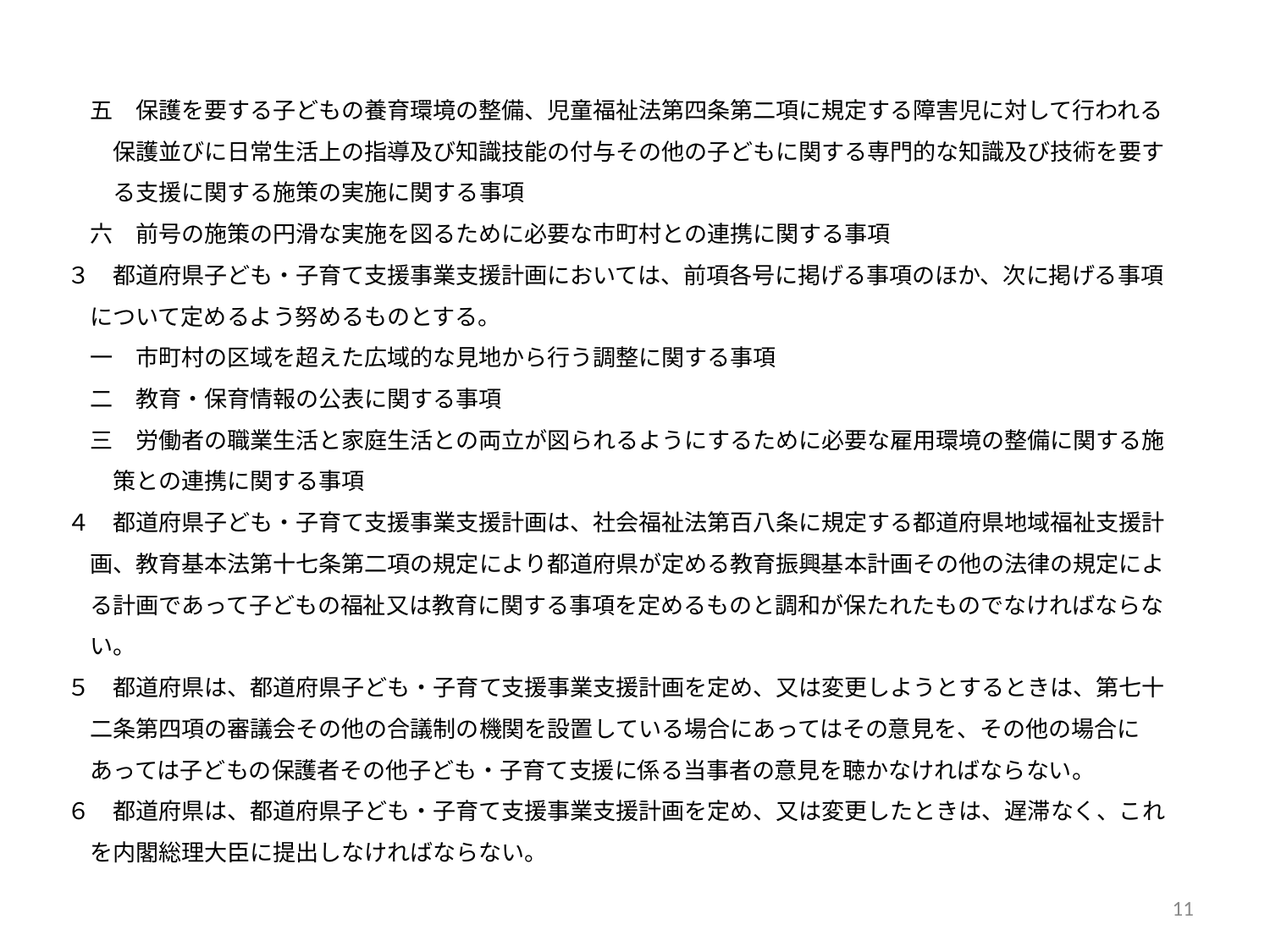

五　保護を要する子どもの養育環境の整備、児童福祉法第四条第二項に規定する障害児に対して行われる
　　保護並びに日常生活上の指導及び知識技能の付与その他の子どもに関する専門的な知識及び技術を要す
　　る支援に関する施策の実施に関する事項
　六　前号の施策の円滑な実施を図るために必要な市町村との連携に関する事項
３　都道府県子ども・子育て支援事業支援計画においては、前項各号に掲げる事項のほか、次に掲げる事項
　について定めるよう努めるものとする。
　一　市町村の区域を超えた広域的な見地から行う調整に関する事項
　二　教育・保育情報の公表に関する事項
　三　労働者の職業生活と家庭生活との両立が図られるようにするために必要な雇用環境の整備に関する施
　　策との連携に関する事項
４　都道府県子ども・子育て支援事業支援計画は、社会福祉法第百八条に規定する都道府県地域福祉支援計
　画、教育基本法第十七条第二項の規定により都道府県が定める教育振興基本計画その他の法律の規定によ
　る計画であって子どもの福祉又は教育に関する事項を定めるものと調和が保たれたものでなければならな
　い。
５　都道府県は、都道府県子ども・子育て支援事業支援計画を定め、又は変更しようとするときは、第七十
　二条第四項の審議会その他の合議制の機関を設置している場合にあってはその意見を、その他の場合に
　あっては子どもの保護者その他子ども・子育て支援に係る当事者の意見を聴かなければならない。
６　都道府県は、都道府県子ども・子育て支援事業支援計画を定め、又は変更したときは、遅滞なく、これ
　を内閣総理大臣に提出しなければならない。

11